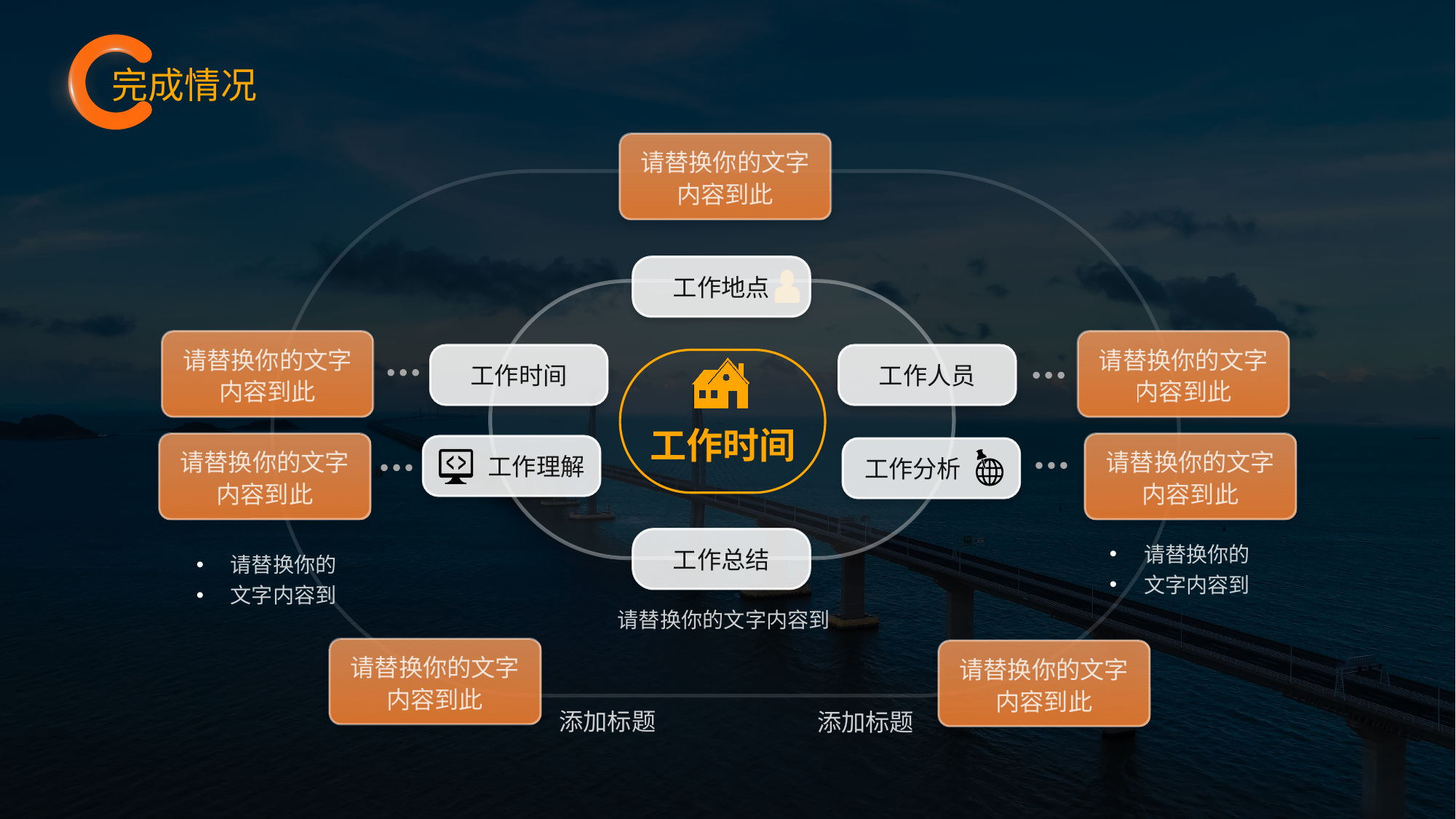

完成情况
请替换你的文字内容到此

工作地点

请替换你的文字内容到此
请替换你的文字内容到此
工作时间
工作人员
工作时间

请替换你的文字内容到此
请替换你的文字内容到此
工作理解
工作分析

请替换你的
文字内容到
请替换你的
文字内容到
工作总结
请替换你的文字内容到
请替换你的文字内容到此
请替换你的文字内容到此
添加标题
添加标题